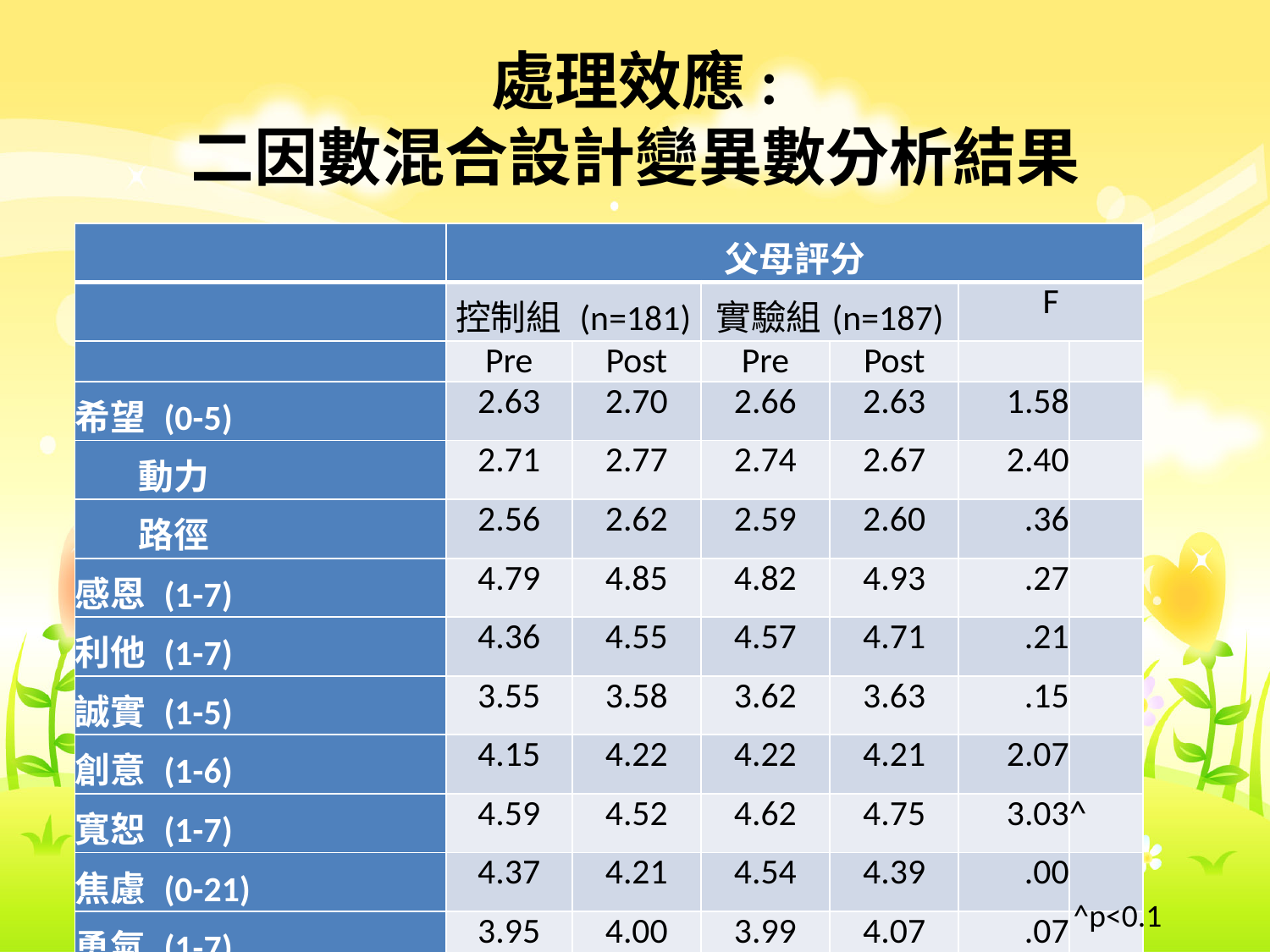

# 處理效應: 二因數混合設計變異數分析結果
|  | 父母評分 |  |  |  |  |  |
| --- | --- | --- | --- | --- | --- | --- |
|  | 控制組 (n=181) |  | 實驗組(n=187) |  | F |  |
|  | Pre | Post | Pre | Post |  |  |
| 希望 (0-5) | 2.63 | 2.70 | 2.66 | 2.63 | 1.58 |  |
| 動力 | 2.71 | 2.77 | 2.74 | 2.67 | 2.40 |  |
| 路徑 | 2.56 | 2.62 | 2.59 | 2.60 | .36 |  |
| 感恩 (1-7) | 4.79 | 4.85 | 4.82 | 4.93 | .27 |  |
| 利他 (1-7) | 4.36 | 4.55 | 4.57 | 4.71 | .21 |  |
| 誠實 (1-5) | 3.55 | 3.58 | 3.62 | 3.63 | .15 |  |
| 創意 (1-6) | 4.15 | 4.22 | 4.22 | 4.21 | 2.07 |  |
| 寬恕 (1-7) | 4.59 | 4.52 | 4.62 | 4.75 | 3.03 | ^ |
| 焦慮 (0-21) | 4.37 | 4.21 | 4.54 | 4.39 | .00 |  |
| 勇氣 (1-7) | 3.95 | 4.00 | 3.99 | 4.07 | .07 |  |
| 同理 (1-3) | 2.08 | 2.14 | 2.15 | 2.20 | .00 |  |
^p<0.1